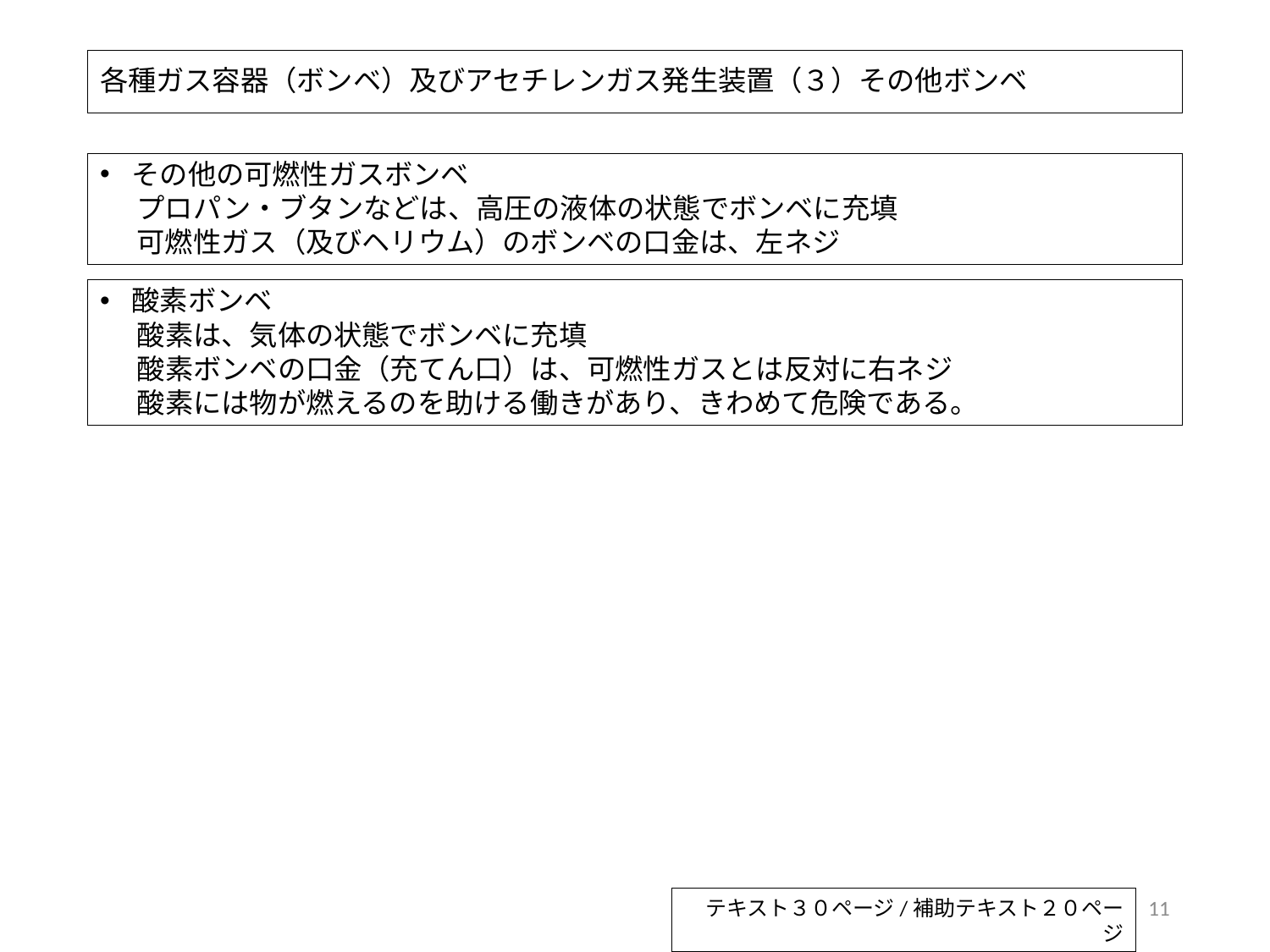

# 各種ガス容器（ボンベ）及びアセチレンガス発生装置（３）その他ボンベ
その他の可燃性ガスボンベ
プロパン・ブタンなどは、高圧の液体の状態でボンベに充填
可燃性ガス（及びヘリウム）のボンベの口金は、左ネジ
酸素ボンベ
酸素は、気体の状態でボンベに充填
酸素ボンベの口金（充てん口）は、可燃性ガスとは反対に右ネジ
酸素には物が燃えるのを助ける働きがあり、きわめて危険である。
11
テキスト３０ページ/補助テキスト２０ページ